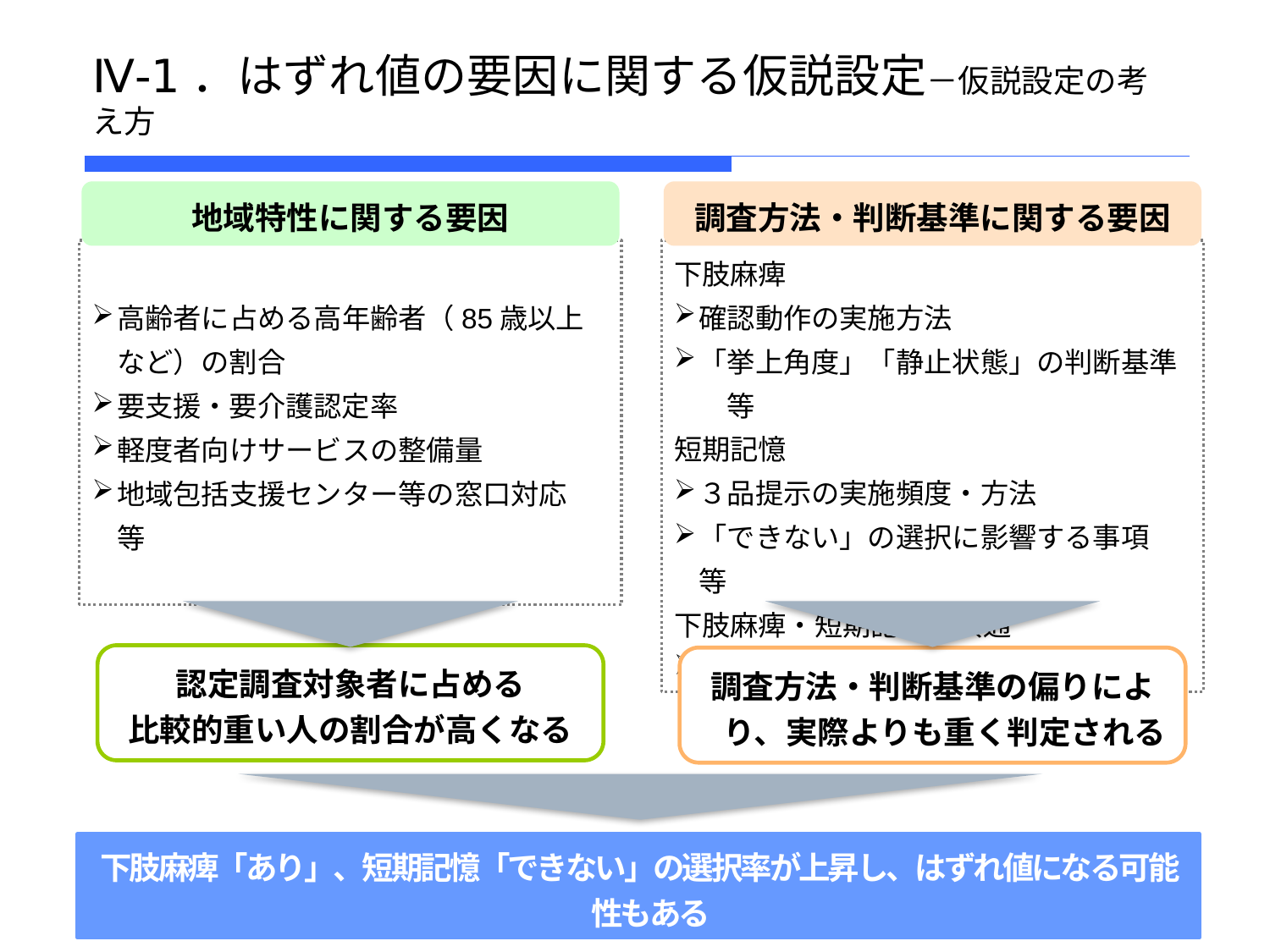

# Ⅳ-1．はずれ値の要因に関する仮説設定－仮説設定の考え方
地域特性に関する要因
調査方法・判断基準に関する要因
高齢者に占める高年齢者（85歳以上など）の割合
要支援・要介護認定率
軽度者向けサービスの整備量
地域包括支援センター等の窓口対応　等
下肢麻痺
確認動作の実施方法
「挙上角度」「静止状態」の判断基準　等
短期記憶
３品提示の実施頻度・方法
「できない」の選択に影響する事項　等
下肢麻痺・短期記憶　共通
直営調査員が調査する割合　等

認定調査対象者に占める
比較的重い人の割合が高くなる
調査方法・判断基準の偏りにより、実際よりも重く判定される

下肢麻痺「あり」、短期記憶「できない」の選択率が上昇し、はずれ値になる可能性もある